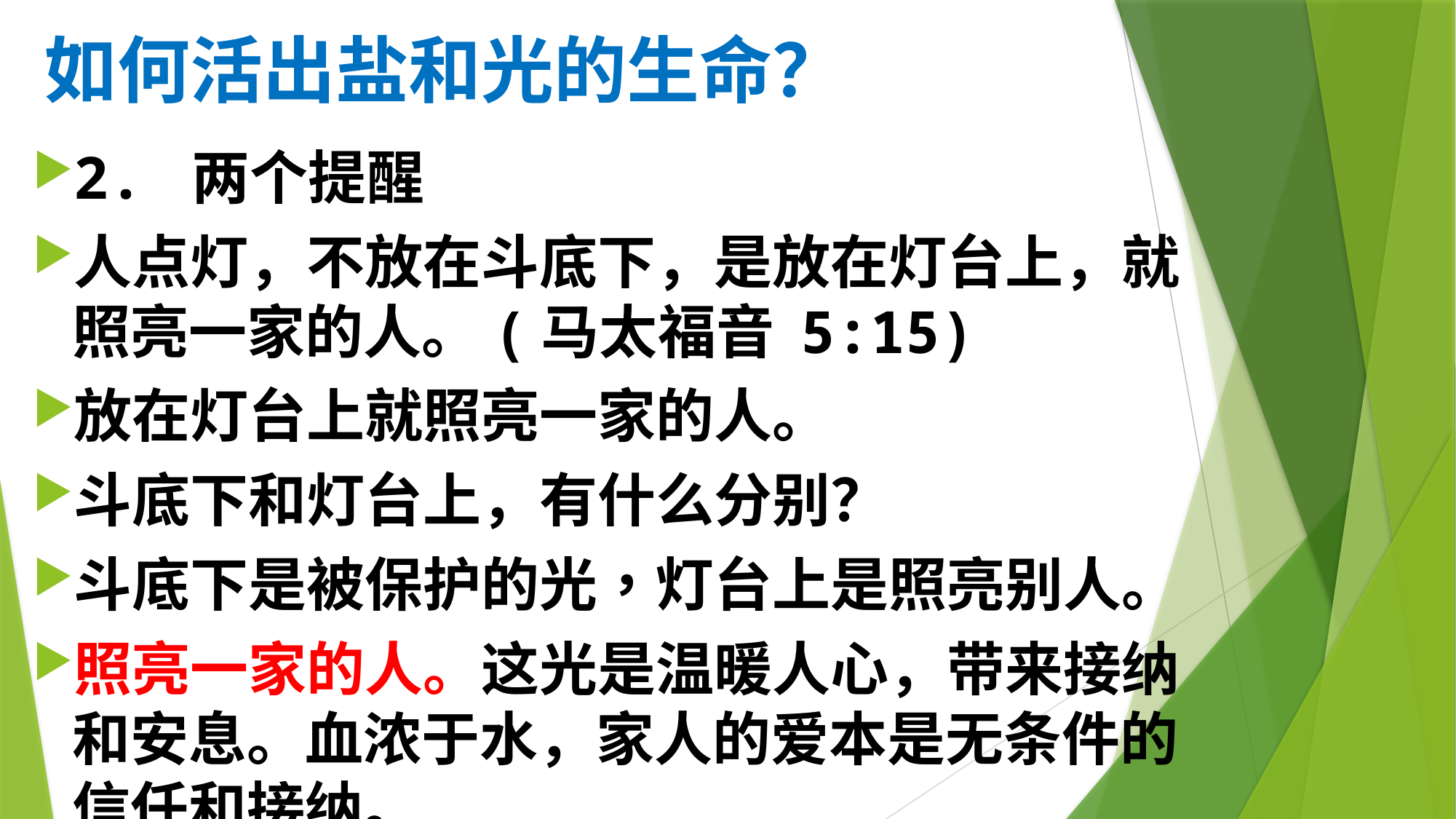

# 如何活出盐和光的生命？
2. 两个提醒
人点灯，不放在斗底下，是放在灯台上，就照亮一家的人。(马太福音 5:15)
放在灯台上就照亮一家的人。
斗底下和灯台上，有什么分别？
斗底下是被保护的光，灯台上是照亮别人。
照亮一家的人。这光是温暖人心，带来接纳和安息。血浓于水，家人的爱本是无条件的信任和接纳。